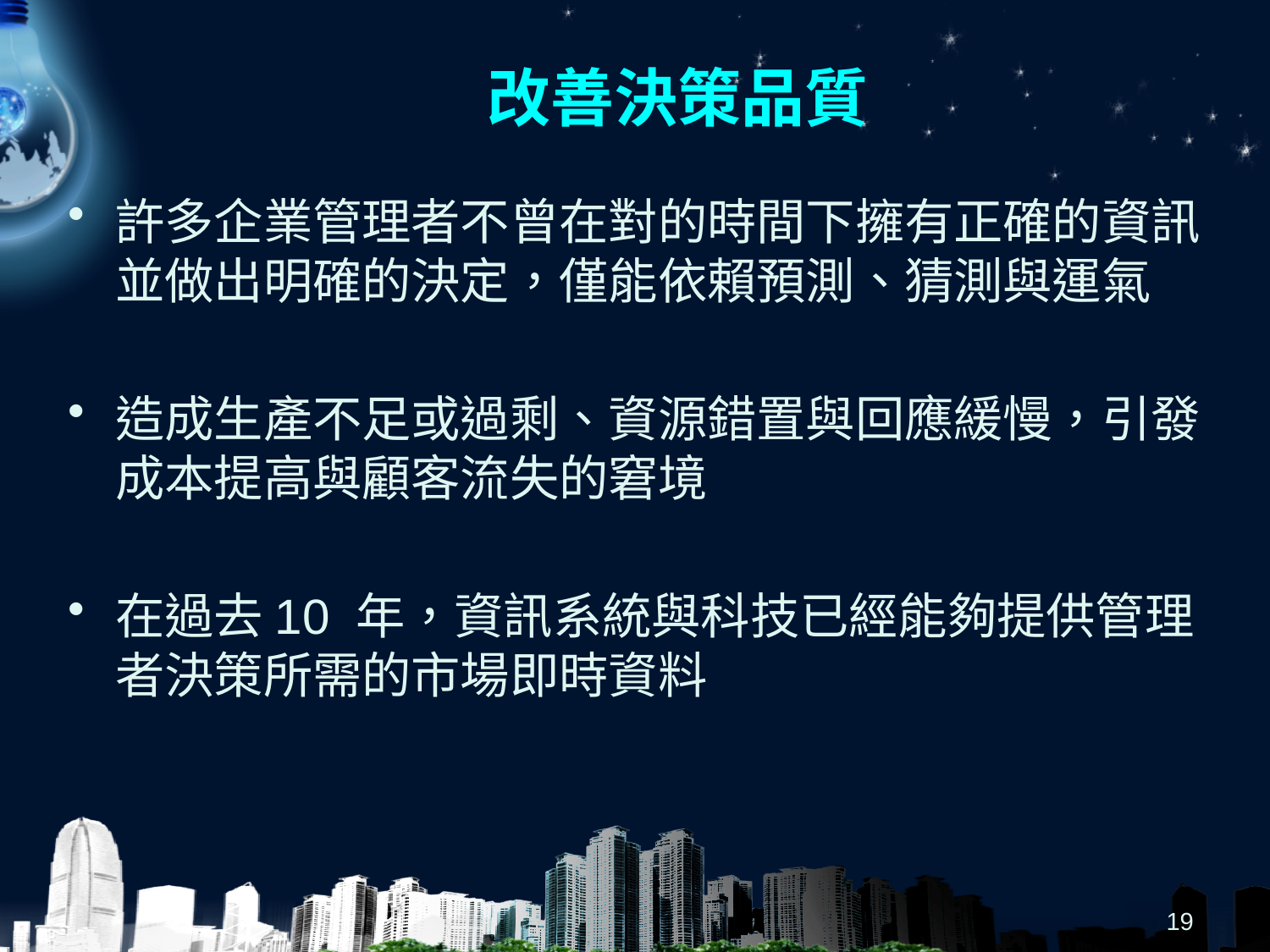

# 改善決策品質
許多企業管理者不曾在對的時間下擁有正確的資訊並做出明確的決定，僅能依賴預測、猜測與運氣

造成生產不足或過剩、資源錯置與回應緩慢，引發成本提高與顧客流失的窘境

在過去10 年，資訊系統與科技已經能夠提供管理者決策所需的市場即時資料
19